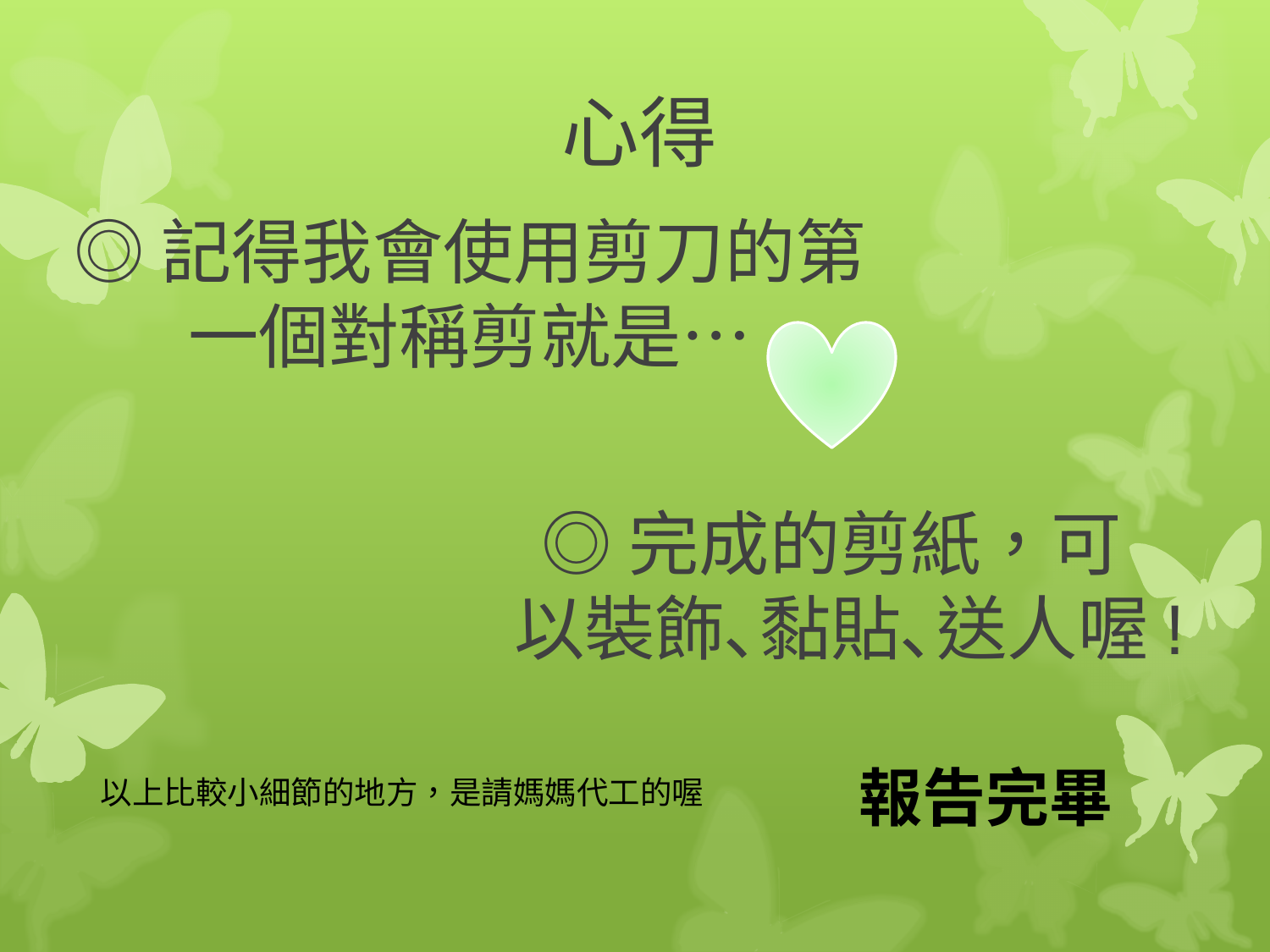

# 心得
◎記得我會使用剪刀的第一個對稱剪就是…

◎完成的剪紙，可以裝飾､黏貼､送人喔!
報告完畢
以上比較小細節的地方，是請媽媽代工的喔